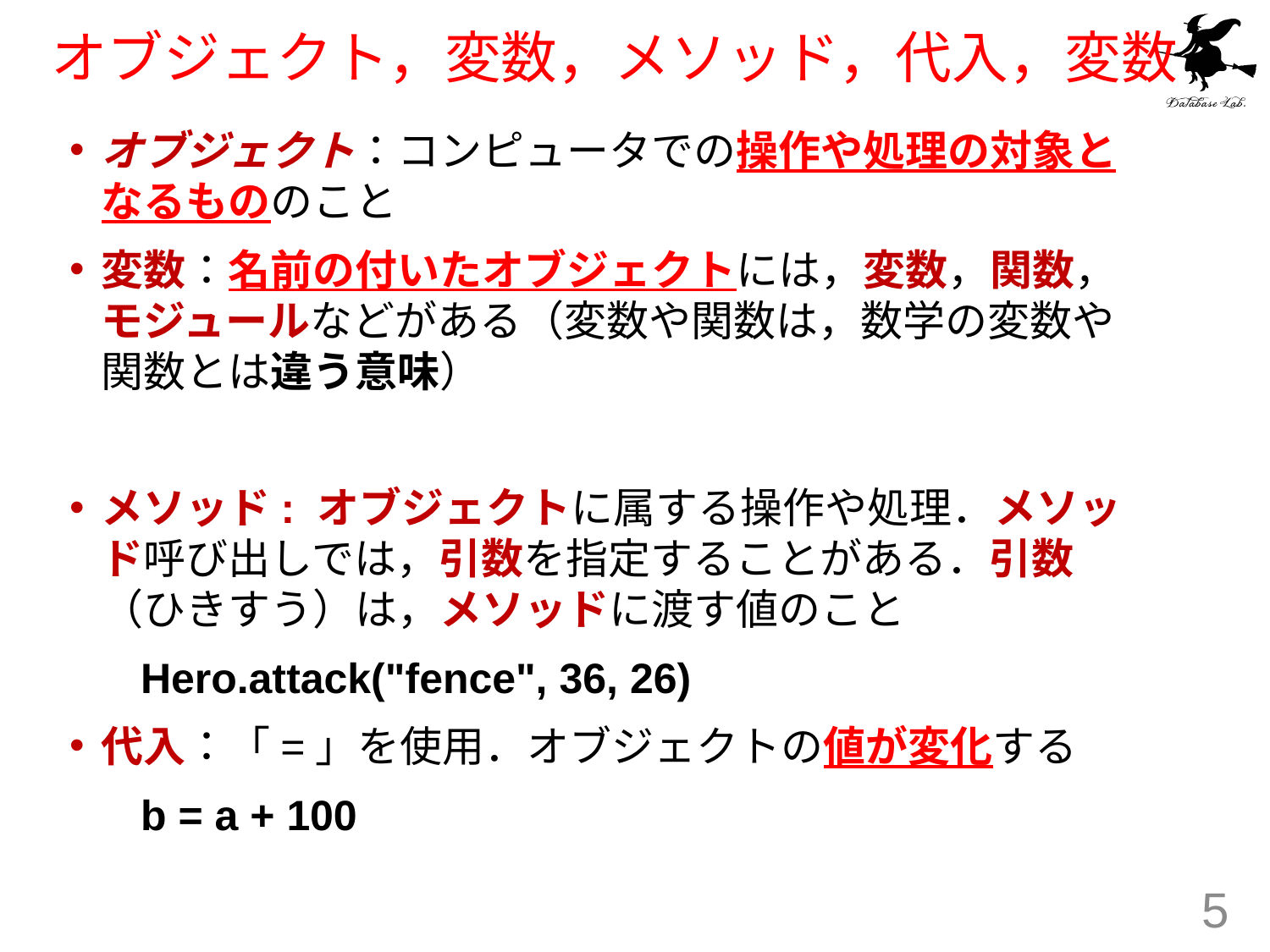

# オブジェクト，変数，メソッド，代入，変数
オブジェクト：コンピュータでの操作や処理の対象となるもののこと
変数：名前の付いたオブジェクトには，変数，関数，モジュールなどがある（変数や関数は，数学の変数や関数とは違う意味）

メソッド: オブジェクトに属する操作や処理．メソッド呼び出しでは，引数を指定することがある．引数（ひきすう）は，メソッドに渡す値のこと
      Hero.attack("fence", 36, 26)
代入：「=」を使用．オブジェクトの値が変化する
      b = a + 100
5